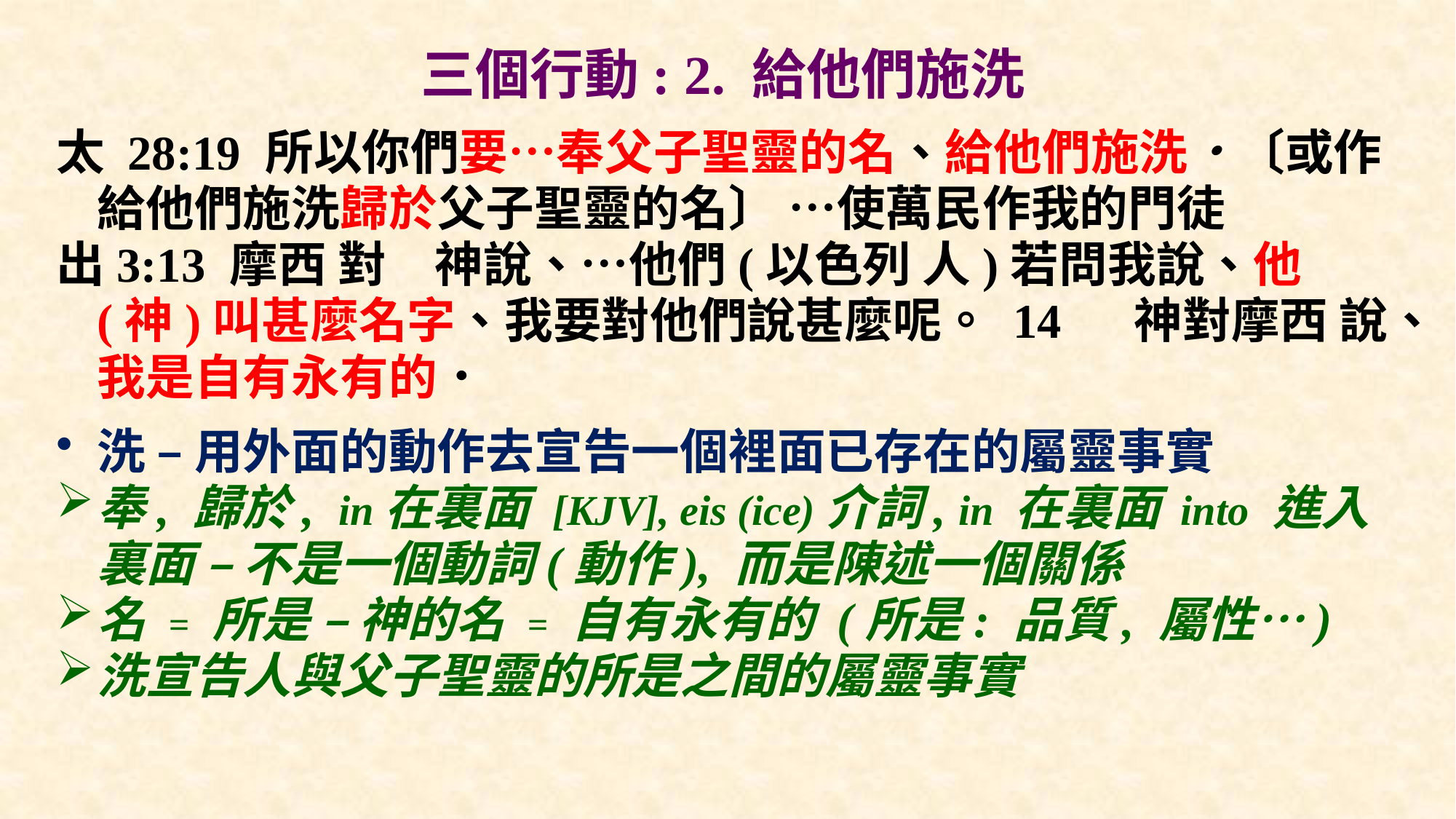

三個行動: 2. 給他們施洗
太 28:19 所以你們要…奉父子聖靈的名、給他們施洗．〔或作給他們施洗歸於父子聖靈的名〕 …使萬民作我的門徒
出3:13 摩西 對　神說、…他們(以色列 人)若問我說、他(神)叫甚麼名字、我要對他們說甚麼呢。 14 　神對摩西 說、我是自有永有的．
洗 – 用外面的動作去宣告一個裡面已存在的屬靈事實
奉, 歸於,  in在裏面 [KJV], eis (ice)介詞, in 在裏面 into 進入裏面 – 不是一個動詞(動作), 而是陳述一個關係
名 = 所是 – 神的名 = 自有永有的 (所是: 品質, 屬性…)
洗宣告人與父子聖靈的所是之間的屬靈事實